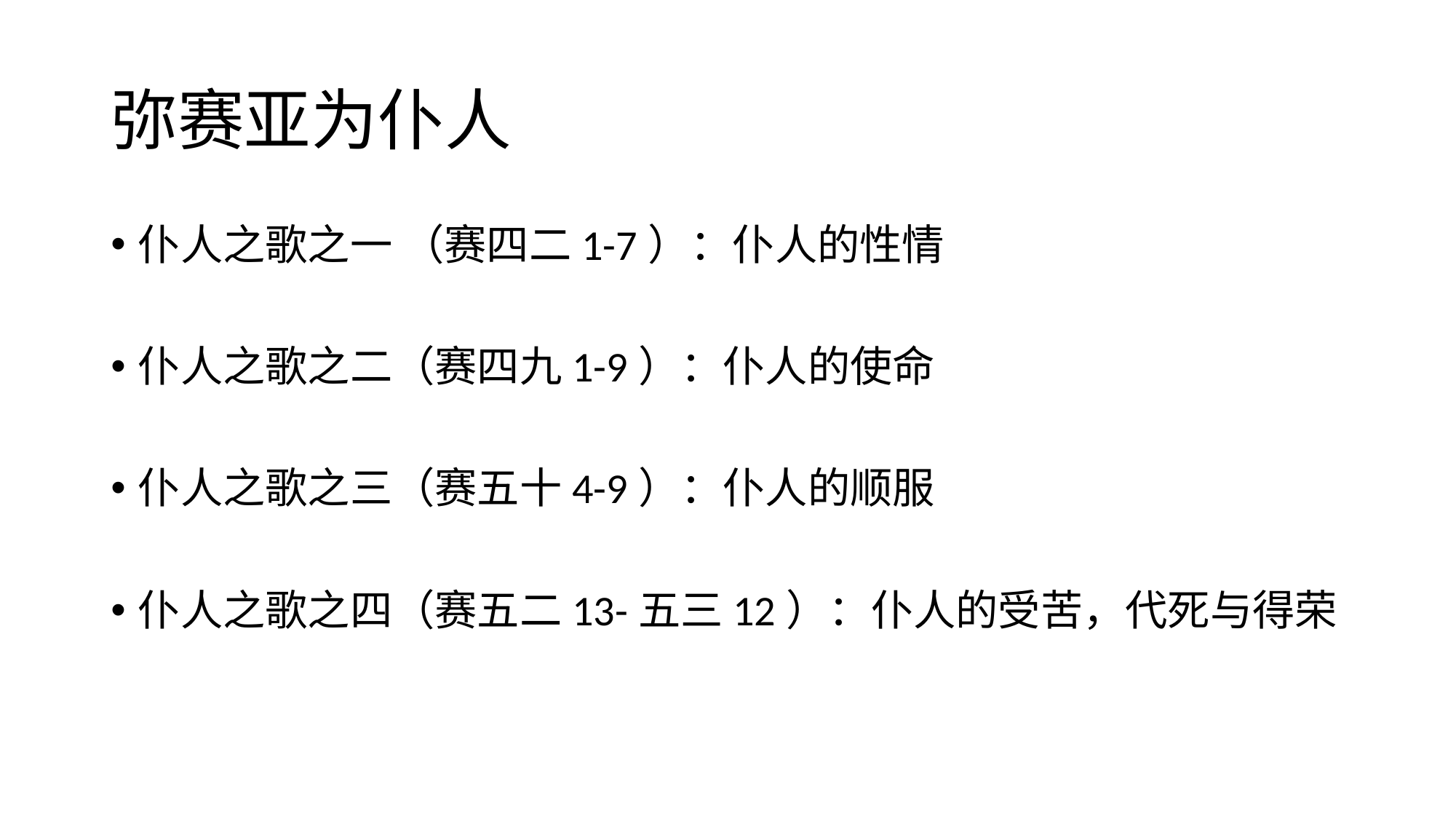

# 弥赛亚为仆人
仆人之歌之一 （赛四二1-7）：仆人的性情

仆人之歌之二（赛四九1-9）：仆人的使命

仆人之歌之三（赛五十4-9）：仆人的顺服

仆人之歌之四（赛五二13-五三12）：仆人的受苦，代死与得荣